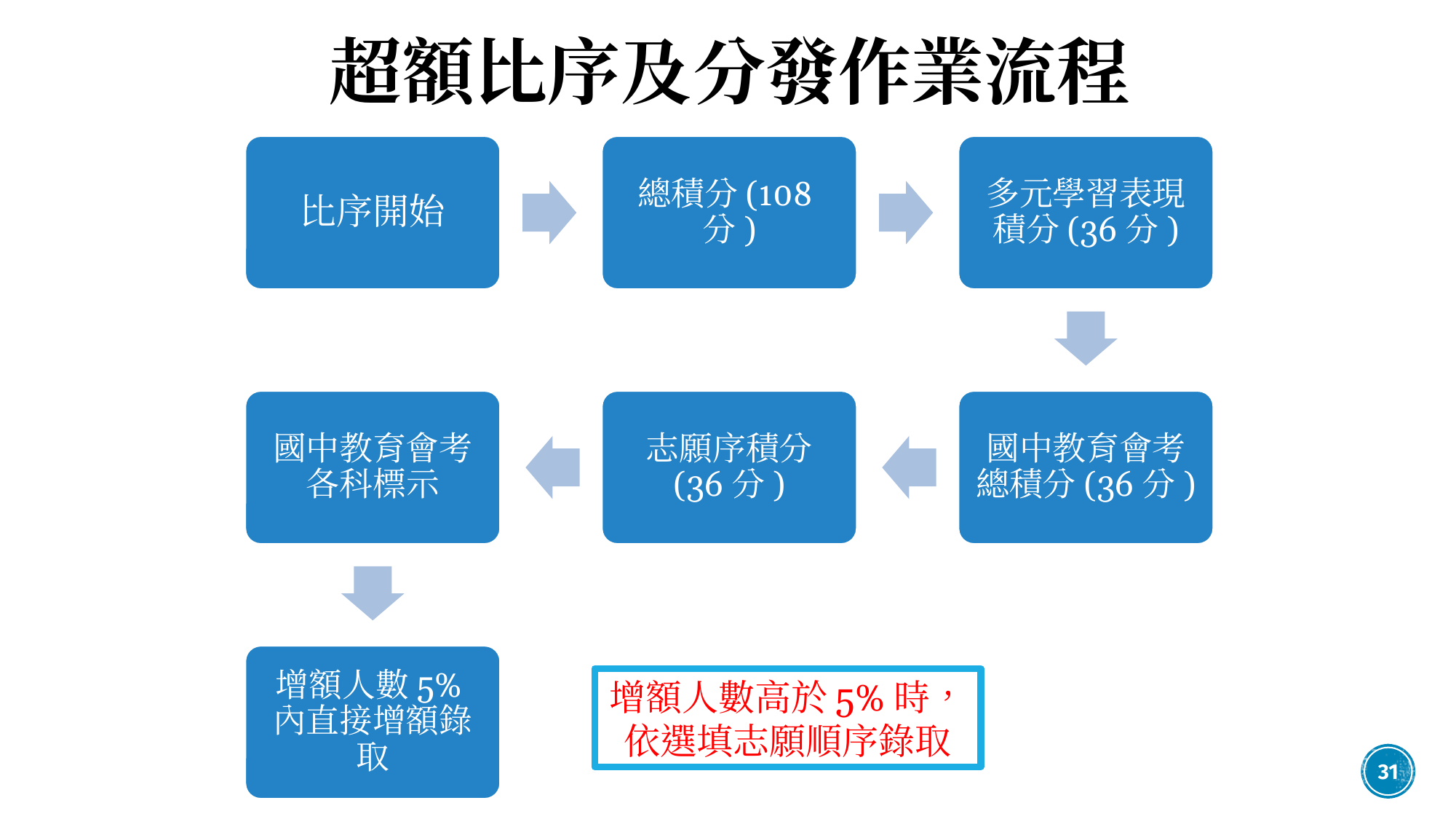

# 超額比序及分發作業流程

比序開始
總積分(108分)
多元學習表現積分(36分)

國中教育會考各科標示
志願序積分
(36分)
國中教育會考總積分(36分)

增額人數5%內直接增額錄取
增額人數高於5%時，依選填志願順序錄取
31